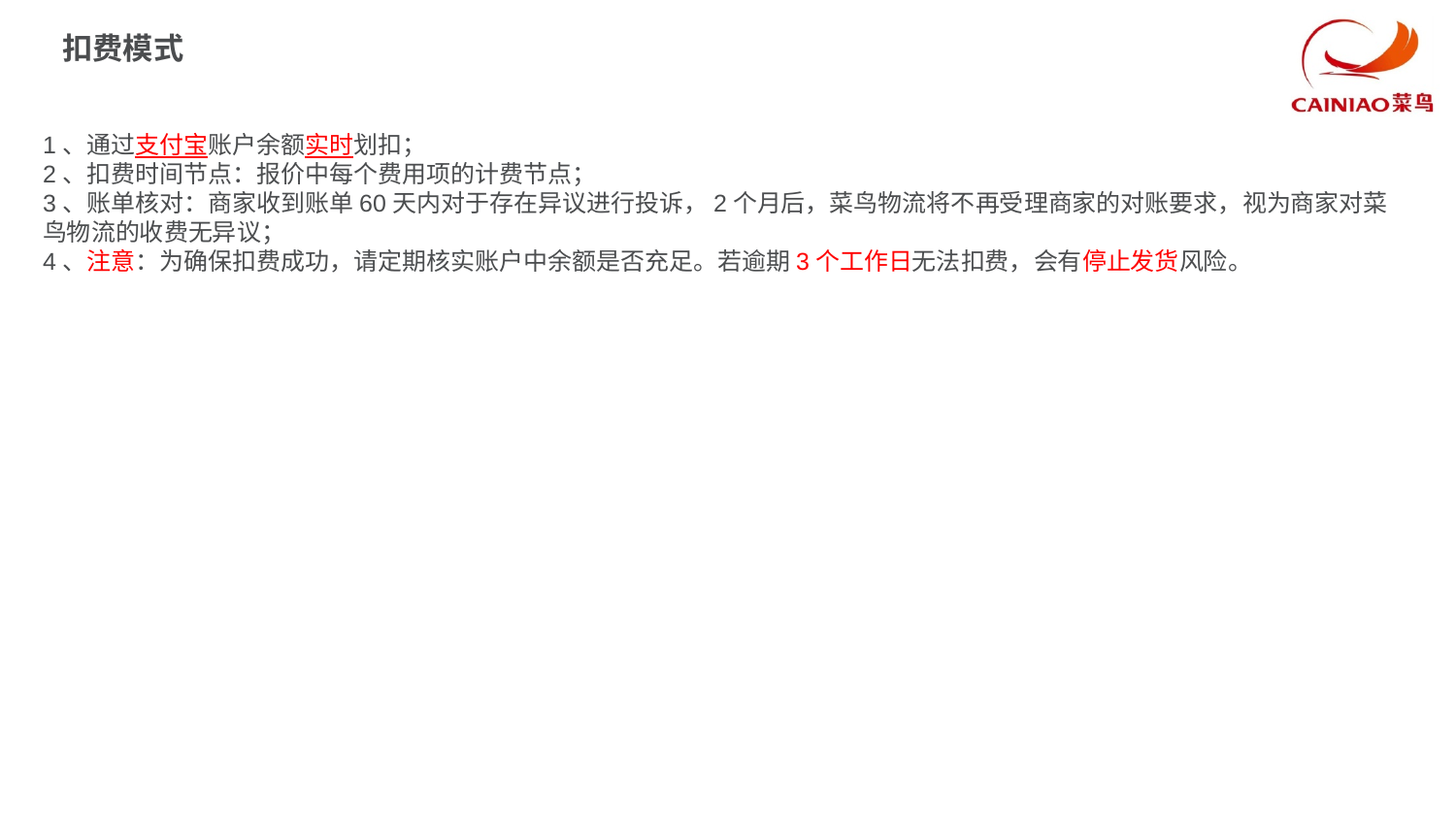

扣费模式
1、通过支付宝账户余额实时划扣；
2、扣费时间节点：报价中每个费用项的计费节点；
3、账单核对：商家收到账单60天内对于存在异议进行投诉，2个月后，菜鸟物流将不再受理商家的对账要求，视为商家对菜鸟物流的收费无异议；
4、注意：为确保扣费成功，请定期核实账户中余额是否充足。若逾期3个工作日无法扣费，会有停止发货风险。